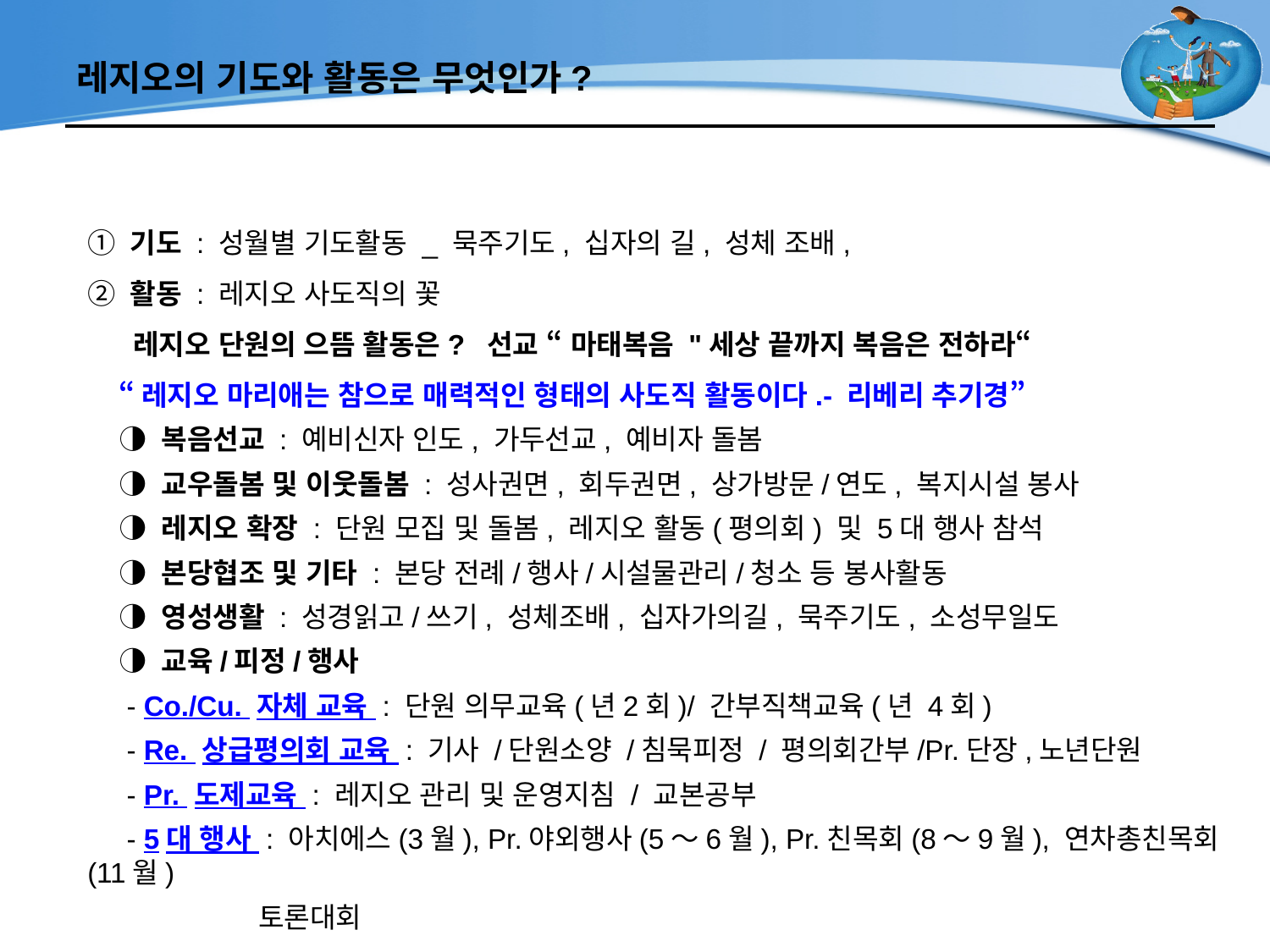

# 레지오의 기도와 활동은 무엇인가?

① 기도 : 성월별 기도활동 _ 묵주기도, 십자의 길, 성체 조배,
② 활동 : 레지오 사도직의 꽃
     레지오 단원의 으뜸 활동은?  선교 “ 마태복음 "세상 끝까지 복음은 전하라“
    “레지오 마리애는 참으로 매력적인 형태의 사도직 활동이다.- 리베리 추기경”
    ◑ 복음선교 : 예비신자 인도, 가두선교, 예비자 돌봄
    ◑ 교우돌봄 및 이웃돌봄 : 성사권면, 회두권면, 상가방문/연도, 복지시설 봉사
    ◑ 레지오 확장 : 단원 모집 및 돌봄, 레지오 활동(평의회) 및 5대 행사 참석
    ◑ 본당협조 및 기타 : 본당 전례/행사/시설물관리/청소 등 봉사활동
    ◑ 영성생활 : 성경읽고/쓰기, 성체조배, 십자가의길, 묵주기도, 소성무일도
    ◑ 교육/피정/행사
     - Co./Cu. 자체 교육 : 단원 의무교육(년2회)/ 간부직책교육(년 4회)
     - Re. 상급평의회 교육 : 기사 /단원소양 /침묵피정 / 평의회간부/Pr.단장,노년단원
     - Pr. 도제교육 : 레지오 관리 및 운영지침 / 교본공부
     - 5대 행사 : 아치에스(3월), Pr.야외행사(5～6월), Pr.친목회(8～9월), 연차총친목회(11월)
                     토론대회